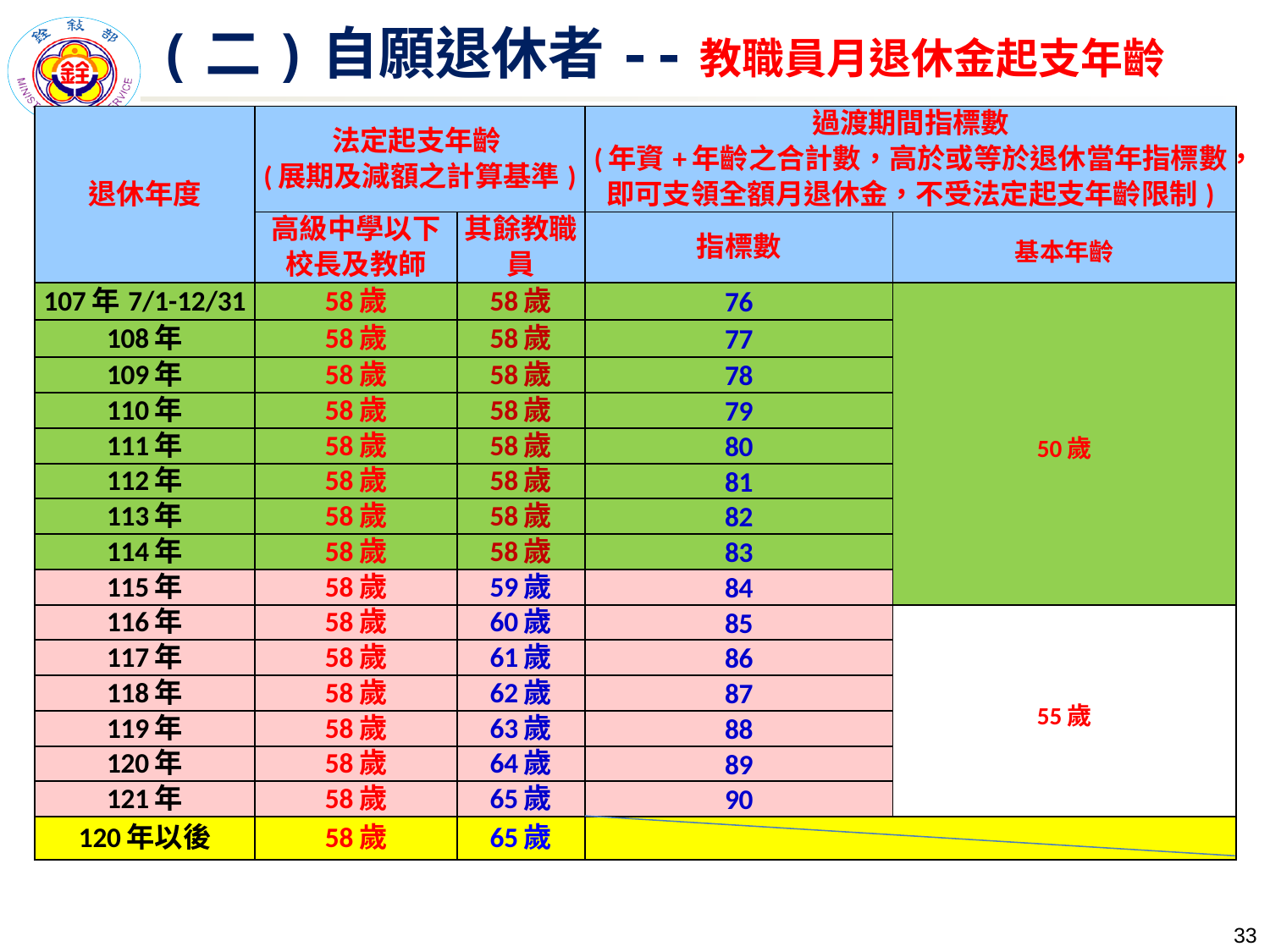

# (二)自願退休者--教職員月退休金起支年齡
| 退休年度 | 法定起支年齡 (展期及減額之計算基準) |  | 過渡期間指標數 (年資+年齡之合計數，高於或等於退休當年指標數，即可支領全額月退休金，不受法定起支年齡限制) |  |
| --- | --- | --- | --- | --- |
|  | 高級中學以下校長及教師 | 其餘教職員 | 指標數 | 基本年齡 |
| 107年7/1-12/31 | 58歲 | 58歲 | 76 | 50歲 |
| 108年 | 58歲 | 58歲 | 77 |  |
| 109年 | 58歲 | 58歲 | 78 |  |
| 110年 | 58歲 | 58歲 | 79 |  |
| 111年 | 58歲 | 58歲 | 80 |  |
| 112年 | 58歲 | 58歲 | 81 |  |
| 113年 | 58歲 | 58歲 | 82 |  |
| 114年 | 58歲 | 58歲 | 83 |  |
| 115年 | 58歲 | 59歲 | 84 |  |
| 116年 | 58歲 | 60歲 | 85 | 55歲 |
| 117年 | 58歲 | 61歲 | 86 |  |
| 118年 | 58歲 | 62歲 | 87 |  |
| 119年 | 58歲 | 63歲 | 88 |  |
| 120年 | 58歲 | 64歲 | 89 |  |
| 121年 | 58歲 | 65歲 | 90 |  |
| 120年以後 | 58歲 | 65歲 |  |  |
33